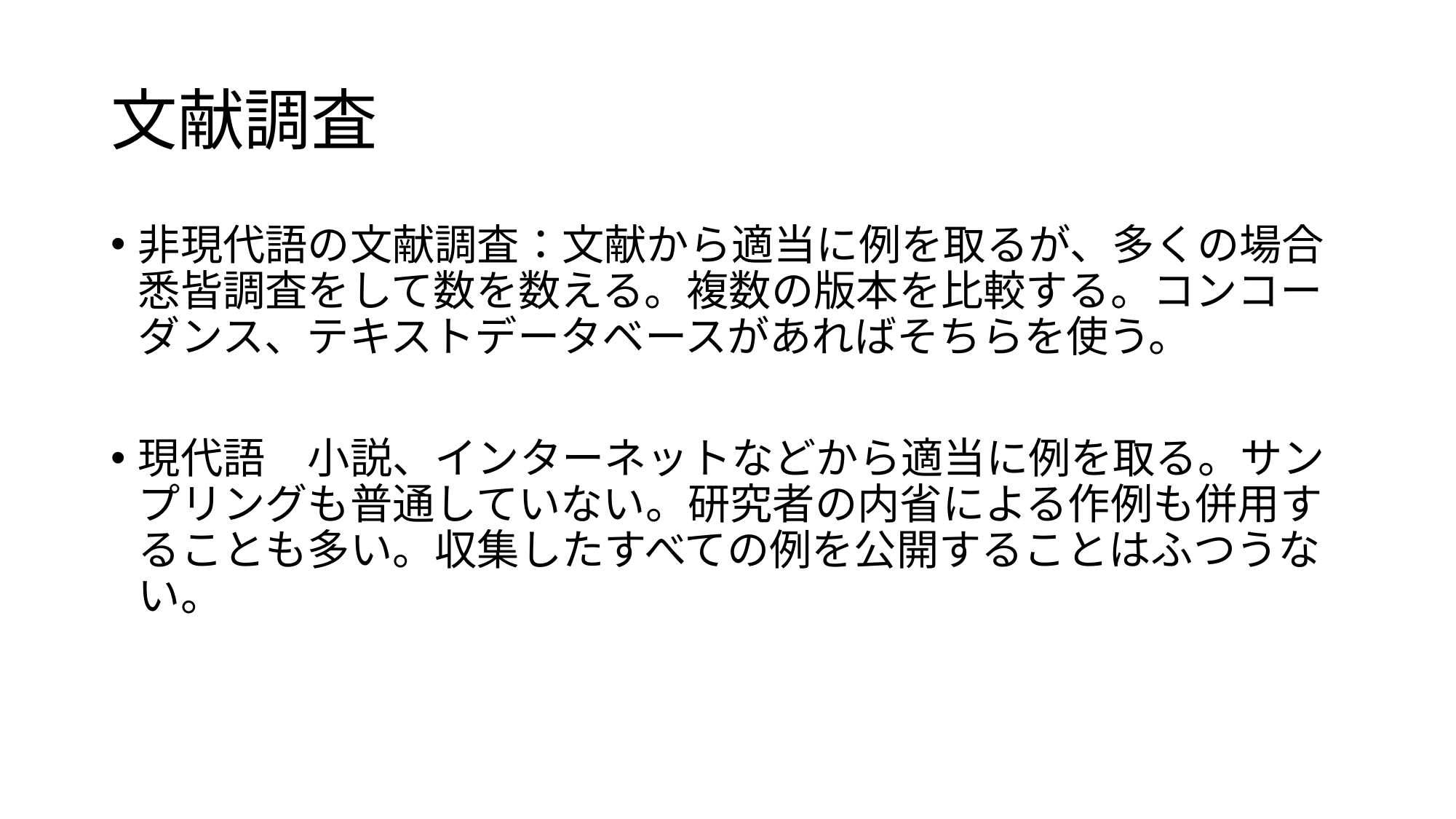

# 文献調査
非現代語の文献調査：文献から適当に例を取るが、多くの場合悉皆調査をして数を数える。複数の版本を比較する。コンコーダンス、テキストデータベースがあればそちらを使う。

現代語　小説、インターネットなどから適当に例を取る。サンプリングも普通していない。研究者の内省による作例も併用することも多い。収集したすべての例を公開することはふつうない。